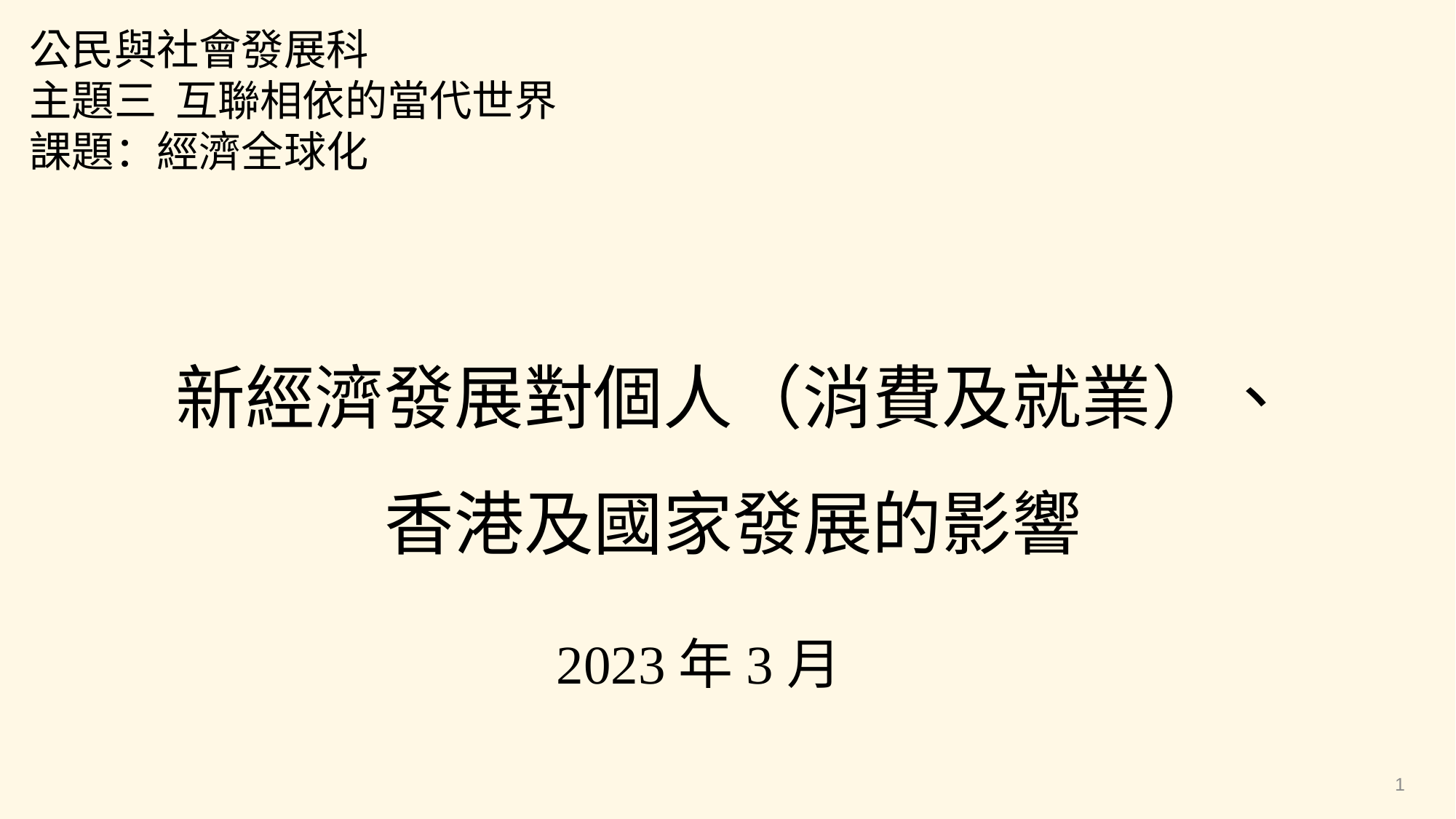

公民與社會發展科
主題三  互聯相依的當代世界
課題：經濟全球化
新經濟發展對個人（消費及就業）、
香港及國家發展的影響
2023年3月